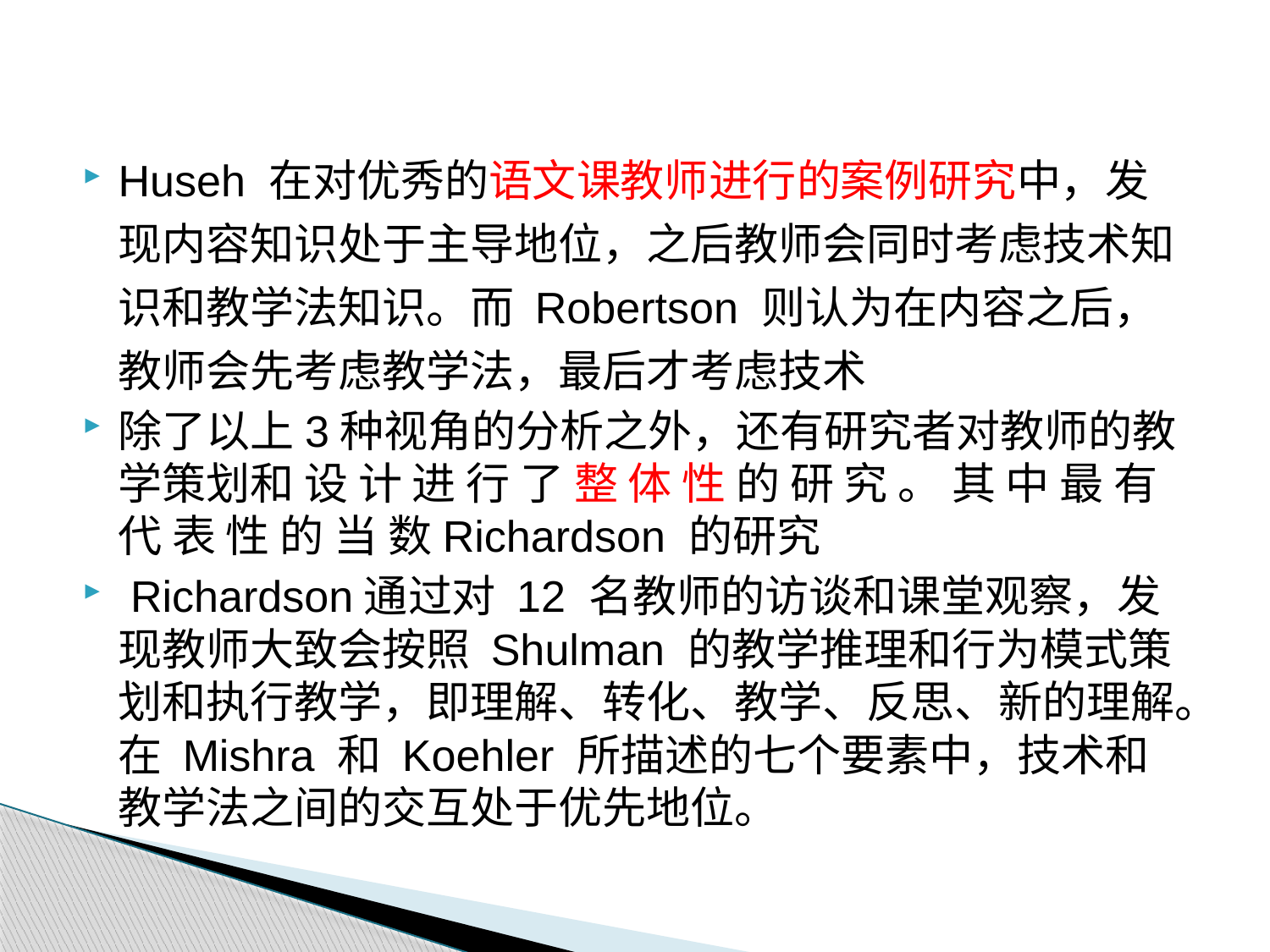

Huseh 在对优秀的语文课教师进行的案例研究中，发现内容知识处于主导地位，之后教师会同时考虑技术知识和教学法知识。而 Robertson 则认为在内容之后，教师会先考虑教学法，最后才考虑技术
除了以上3种视角的分析之外，还有研究者对教师的教学策划和 设 计 进 行 了 整 体 性 的 研 究 。 其 中 最 有 代 表 性 的 当 数Richardson 的研究
 Richardson通过对 12 名教师的访谈和课堂观察，发现教师大致会按照 Shulman 的教学推理和行为模式策划和执行教学，即理解、转化、教学、反思、新的理解。在 Mishra 和 Koehler 所描述的七个要素中，技术和教学法之间的交互处于优先地位。